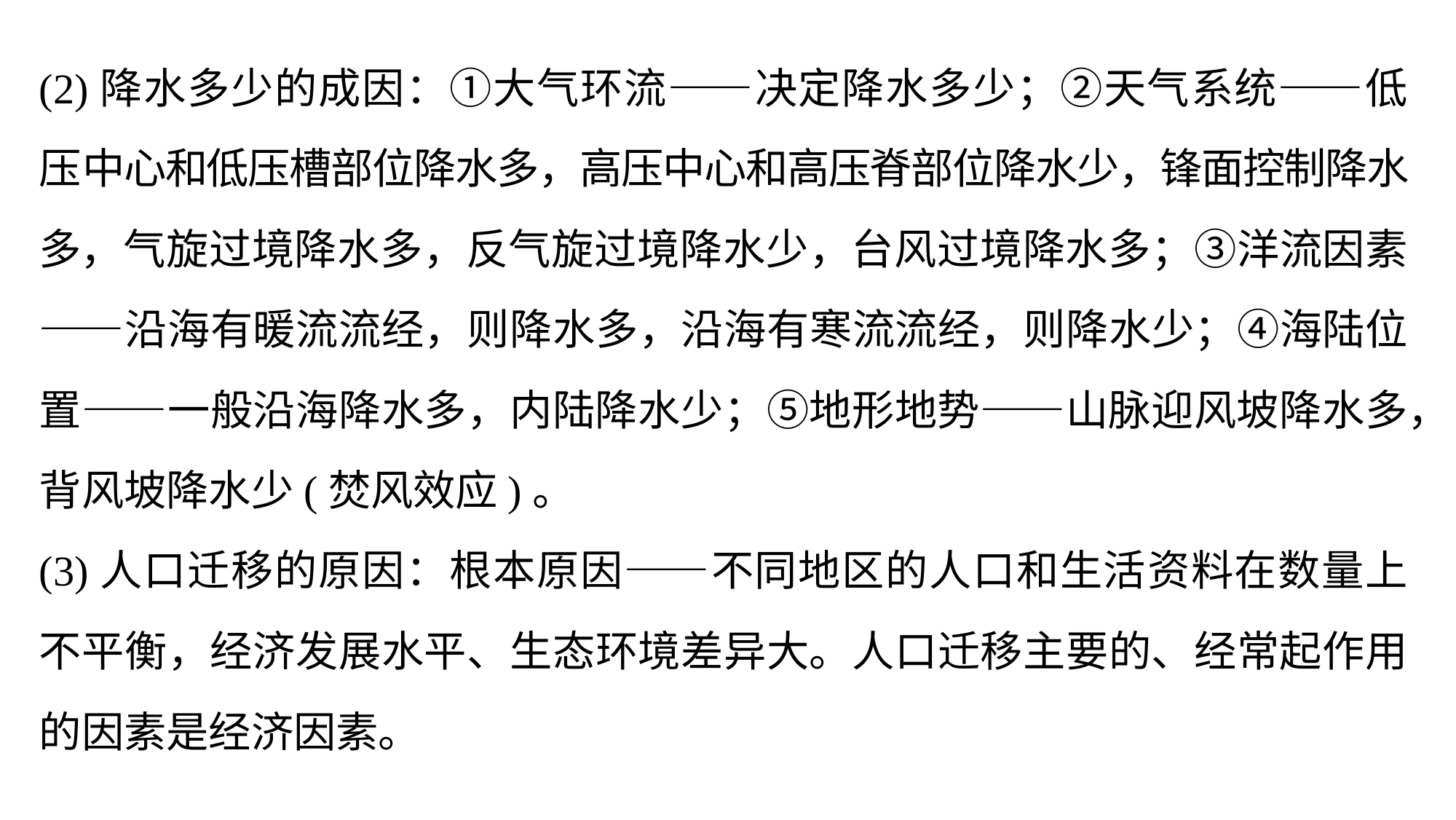

(2)降水多少的成因：①大气环流——决定降水多少；②天气系统——低压中心和低压槽部位降水多，高压中心和高压脊部位降水少，锋面控制降水多，气旋过境降水多，反气旋过境降水少，台风过境降水多；③洋流因素——沿海有暖流流经，则降水多，沿海有寒流流经，则降水少；④海陆位置——一般沿海降水多，内陆降水少；⑤地形地势——山脉迎风坡降水多，背风坡降水少(焚风效应)。
(3)人口迁移的原因：根本原因——不同地区的人口和生活资料在数量上不平衡，经济发展水平、生态环境差异大。人口迁移主要的、经常起作用的因素是经济因素。